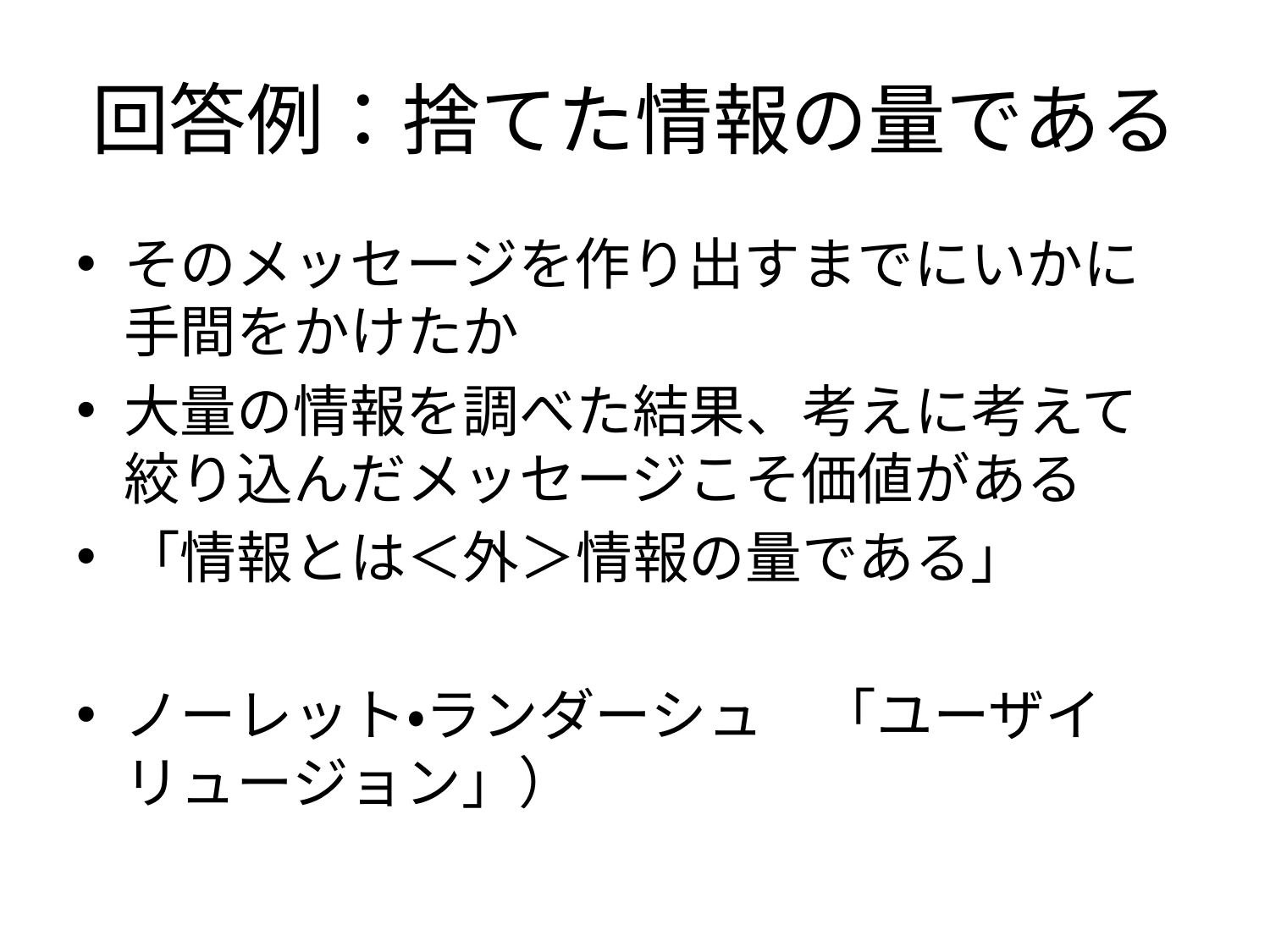

# 回答例：捨てた情報の量である
そのメッセージを作り出すまでにいかに手間をかけたか
大量の情報を調べた結果、考えに考えて絞り込んだメッセージこそ価値がある
「情報とは＜外＞情報の量である」

ノーレット・ランダーシュ　「ユーザイリュージョン」）